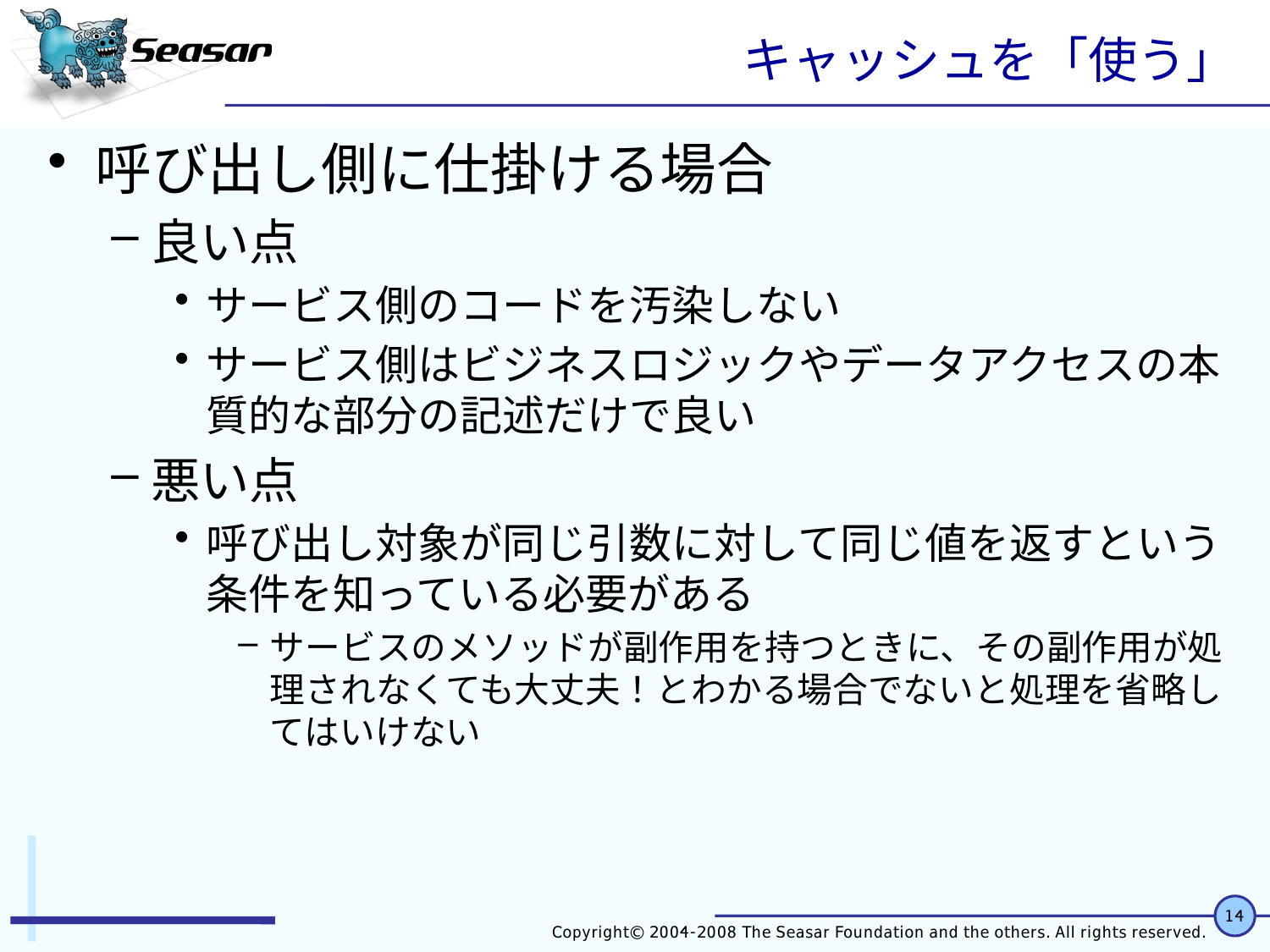

# キャッシュを「使う」
呼び出し側に仕掛ける場合
良い点
サービス側のコードを汚染しない
サービス側はビジネスロジックやデータアクセスの本質的な部分の記述だけで良い
悪い点
呼び出し対象が同じ引数に対して同じ値を返すという条件を知っている必要がある
サービスのメソッドが副作用を持つときに、その副作用が処理されなくても大丈夫！とわかる場合でないと処理を省略してはいけない